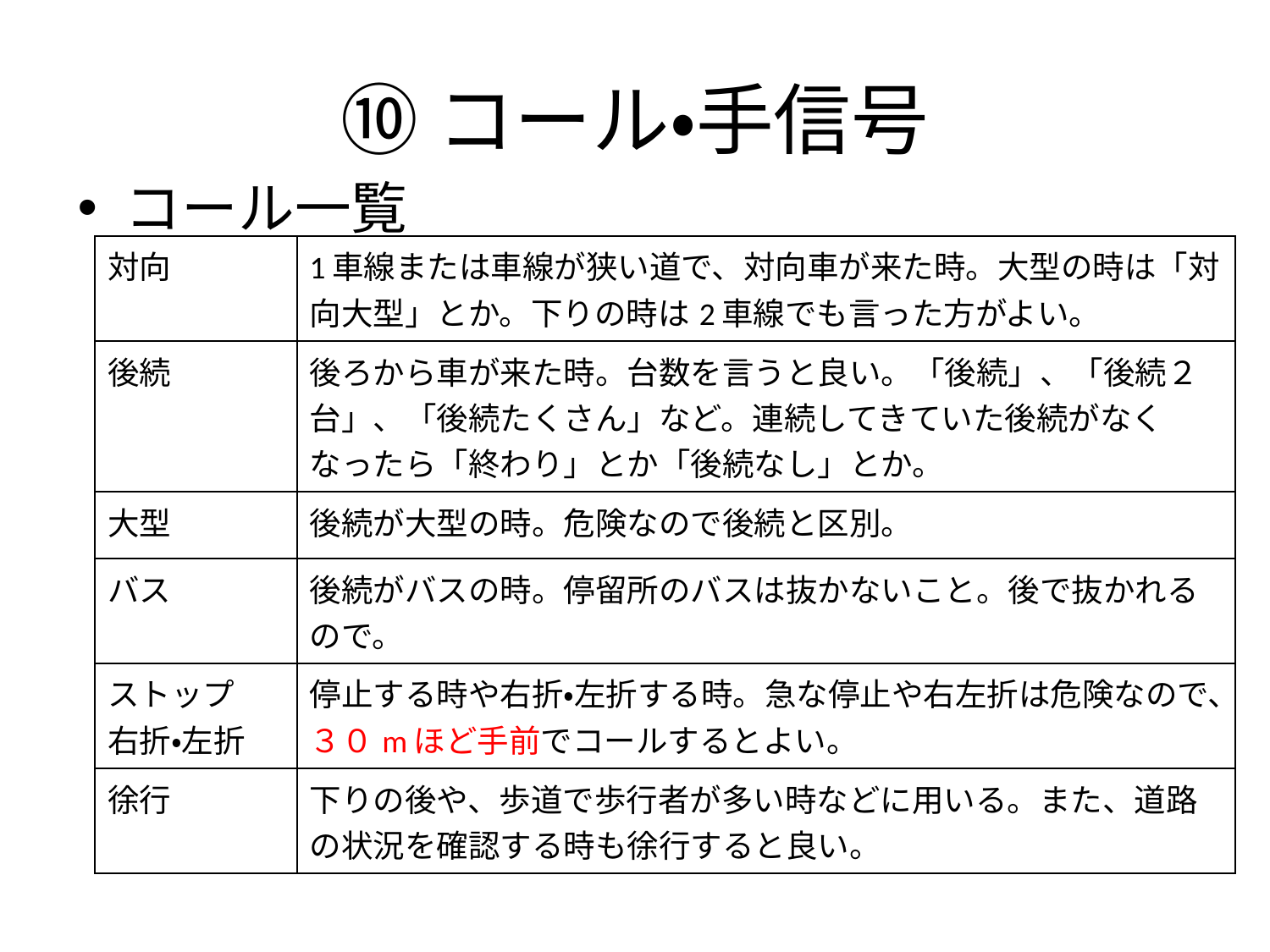

# ⑩コール・手信号
コール一覧
| 対向 | 1車線または車線が狭い道で、対向車が来た時。大型の時は「対向大型」とか。下りの時は2車線でも言った方がよい。 |
| --- | --- |
| 後続 | 後ろから車が来た時。台数を言うと良い。「後続」、「後続２台」、「後続たくさん」など。連続してきていた後続がなくなったら「終わり」とか「後続なし」とか。 |
| 大型 | 後続が大型の時。危険なので後続と区別。 |
| バス | 後続がバスの時。停留所のバスは抜かないこと。後で抜かれるので。 |
| ストップ 右折・左折 | 停止する時や右折・左折する時。急な停止や右左折は危険なので、３０mほど手前でコールするとよい。 |
| 徐行 | 下りの後や、歩道で歩行者が多い時などに用いる。また、道路の状況を確認する時も徐行すると良い。 |